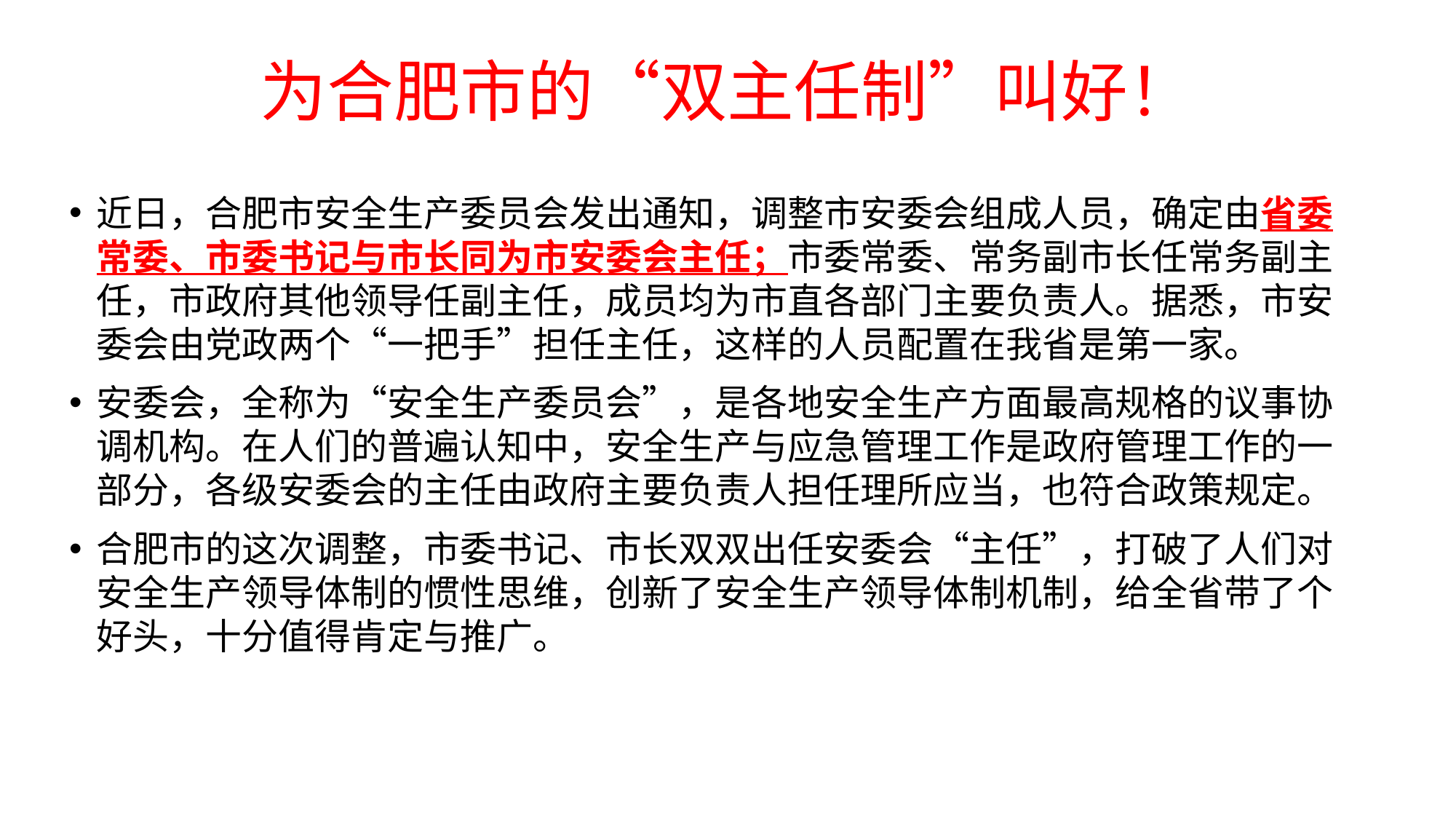

为合肥市的“双主任制”叫好！
近日，合肥市安全生产委员会发出通知，调整市安委会组成人员，确定由省委常委、市委书记与市长同为市安委会主任；市委常委、常务副市长任常务副主任，市政府其他领导任副主任，成员均为市直各部门主要负责人。据悉，市安委会由党政两个“一把手”担任主任，这样的人员配置在我省是第一家。
安委会，全称为“安全生产委员会”，是各地安全生产方面最高规格的议事协调机构。在人们的普遍认知中，安全生产与应急管理工作是政府管理工作的一部分，各级安委会的主任由政府主要负责人担任理所应当，也符合政策规定。
合肥市的这次调整，市委书记、市长双双出任安委会“主任”，打破了人们对安全生产领导体制的惯性思维，创新了安全生产领导体制机制，给全省带了个好头，十分值得肯定与推广。
44